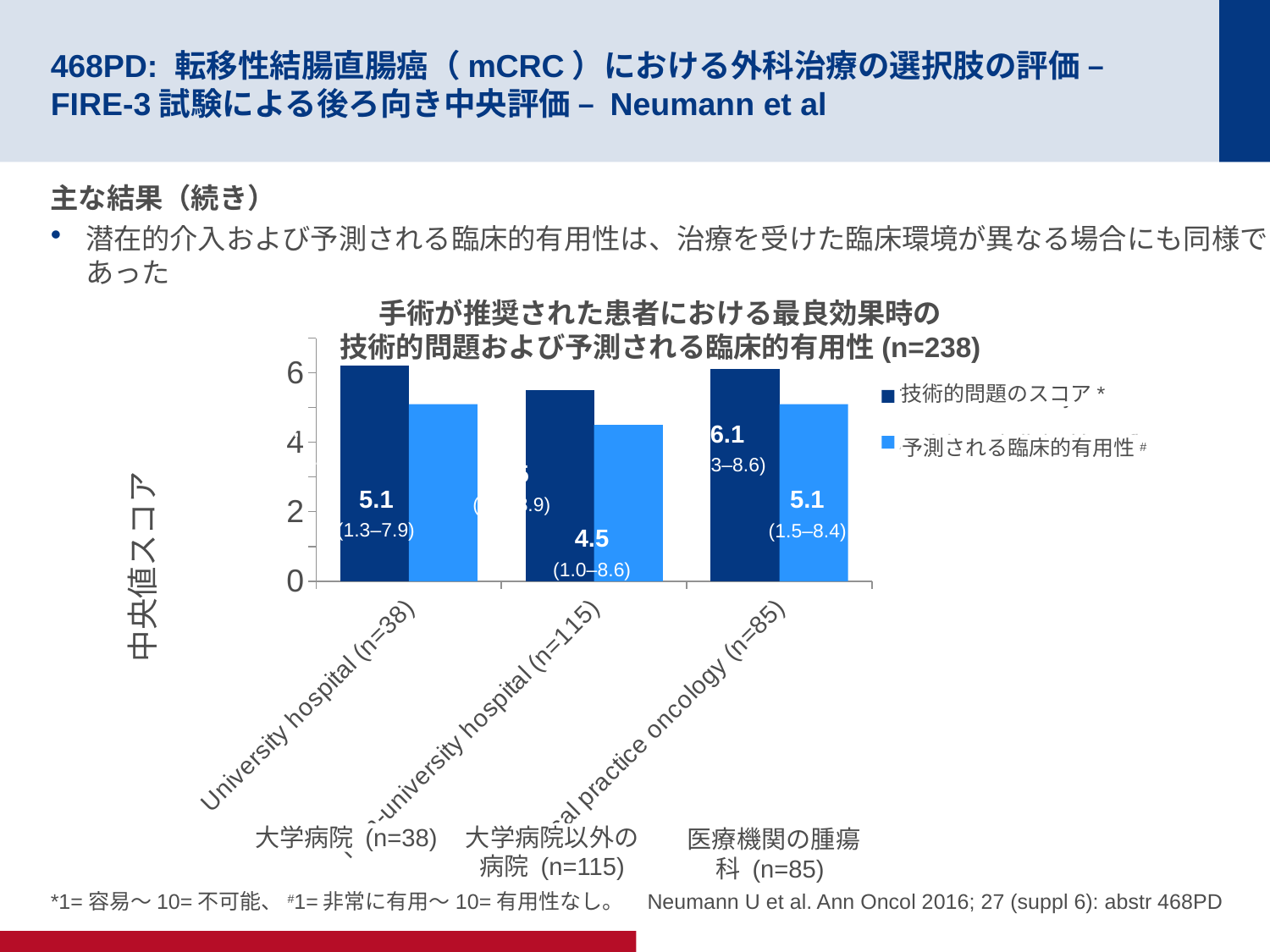

# 468PD: 転移性結腸直腸癌（mCRC）における外科治療の選択肢の評価 – FIRE-3試験による後ろ向き中央評価 – Neumann et al
主な結果（続き）
潜在的介入および予測される臨床的有用性は、治療を受けた臨床環境が異なる場合にも同様であった
手術が推奨された患者における最良効果時の
技術的問題および予測される臨床的有用性(n=238)

### Chart

| Category | Technical difficulty score* | Anticipated clinical benefit |
|---|---|---|
| University hospital (n=38) | 6.2 | 5.1 |
| Non-university hospital (n=115) | 5.5 | 4.5 |
| Medical practice oncology (n=85) | 6.1 | 5.1 |
中央値スコア
技術的問題のスコア*
6.2
6.1
予測される臨床的有用性#
#
(2.6–8.3)
(2.3–8.6)
5.5
5.1
5.1
(1.3–8.9)
(1.3–7.9)
(1.5–8.4)
4.5
(1.0–8.6)
大学病院 (n=38)
大学病院以外の病院 (n=115)
医療機関の腫瘍科 (n=85)
Neumann U et al. Ann Oncol 2016; 27 (suppl 6): abstr 468PD
*1=容易～10=不可能、#1=非常に有用～10=有用性なし。